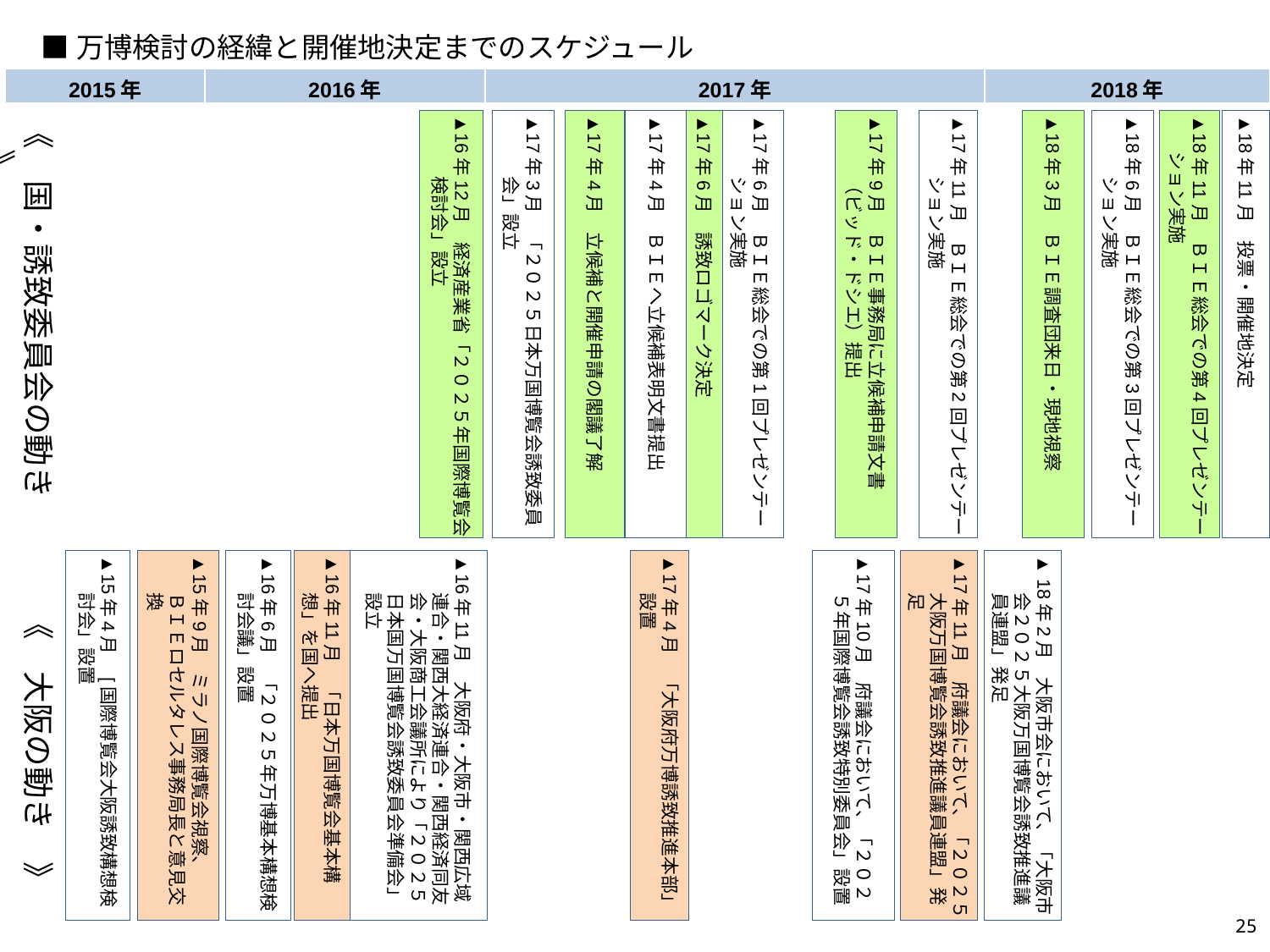

■万博検討の経緯と開催地決定までのスケジュール
| 2015年 | 2016年 | 2017年 | 2018年 |
| --- | --- | --- | --- |
《　国・誘致委員会の動き　》
▲16年12月　経済産業省「２０２５年国際博覧会検討会」設立
▲17年3月　「２０２５日本万国博覧会誘致委員会」設立
▲17年4月　立候補と開催申請の閣議了解
▲17年4月　ＢＩＥへ立候補表明文書提出
▲17年6月　誘致ロゴマーク決定
▲18年3月　ＢＩＥ調査団来日・現地視察
▲18年6月　ＢＩＥ総会での第3回プレゼンテーション実施
▲18年11月　ＢＩＥ総会での第4回プレゼンテーション実施
▲18年11月　投票・開催地決定
▲17年6月　ＢＩＥ総会での第1回プレゼンテーション実施
▲17年9月　ＢＩＥ事務局に立候補申請文書（ビッド・ドシエ）提出
▲17年11月　ＢＩＥ総会での第2回プレゼンテーション実施
▲15年4月　[国際博覧会大阪誘致構想検討会」設置
▲15年9月　ミラノ国際博覧会視察、
　　ＢＩＥロセルタレス事務局長と意見交換
▲16年6月　「２０２５年万博基本構想検討会議」設置
▲16年11月　「日本万国博覧会基本構想」を国へ提出
▲16年11月　大阪府・大阪市・関西広域連合・関西大経済連合・関西経済同友会・大阪商工会議所により「２０２５日本国万国博覧会誘致委員会準備会」設立
▲17年4月　「大阪府万博誘致推進本部」設置
▲17年10月　府議会において、「２０２５年国際博覧会誘致特別委員会」設置
▲17年11月　府議会において、「２０２５大阪万国博覧会誘致推進議員連盟」発足
▲ 18年2月　大阪市会において、「大阪市会２０２５大阪万国博覧会誘致推進議員連盟」発足
《　大阪の動き　》
25